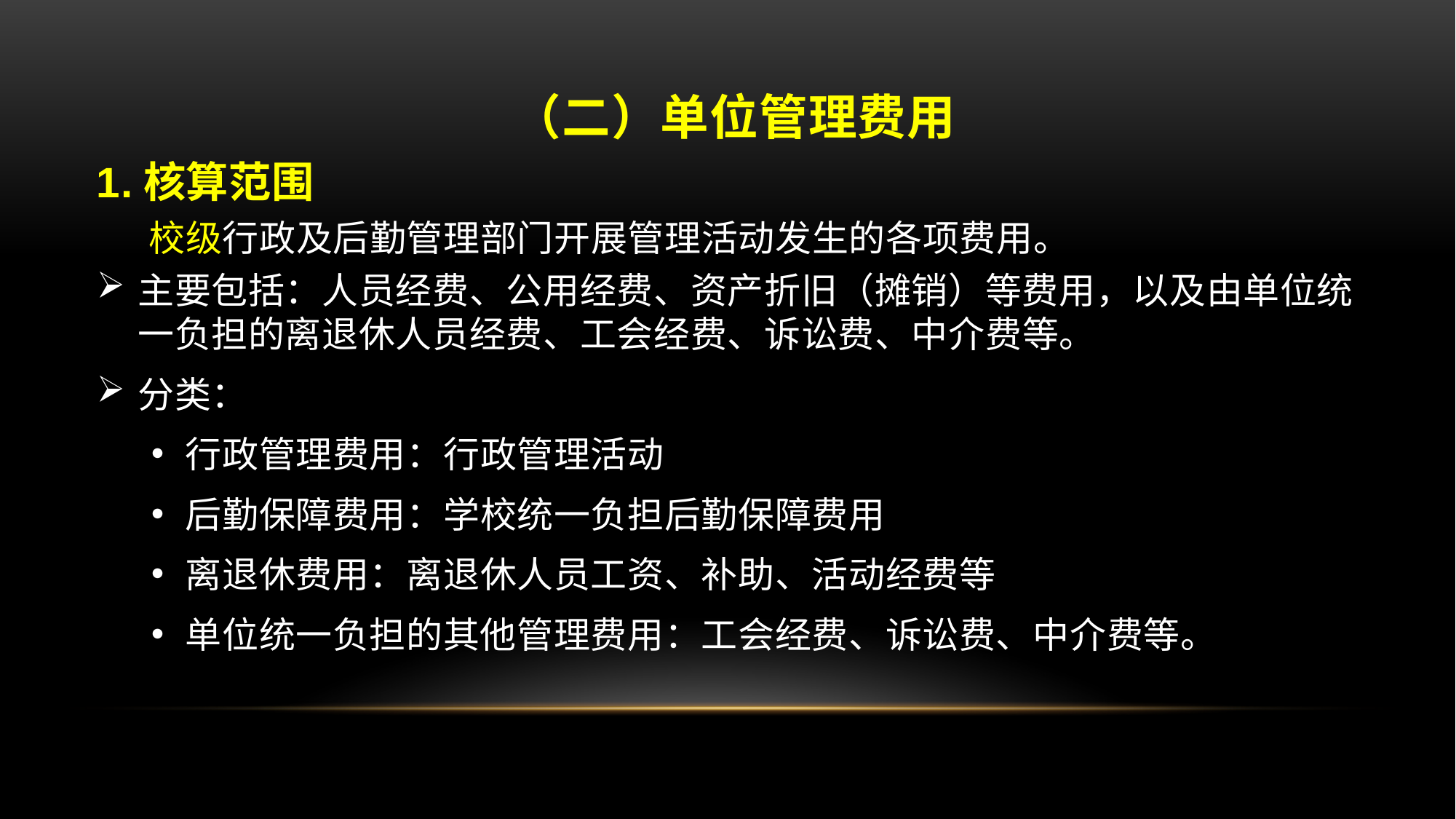

# （二）单位管理费用
1.核算范围
     校级行政及后勤管理部门开展管理活动发生的各项费用。
主要包括：人员经费、公用经费、资产折旧（摊销）等费用，以及由单位统一负担的离退休人员经费、工会经费、诉讼费、中介费等。
分类：
行政管理费用：行政管理活动
后勤保障费用：学校统一负担后勤保障费用
离退休费用：离退休人员工资、补助、活动经费等
单位统一负担的其他管理费用：工会经费、诉讼费、中介费等。

70